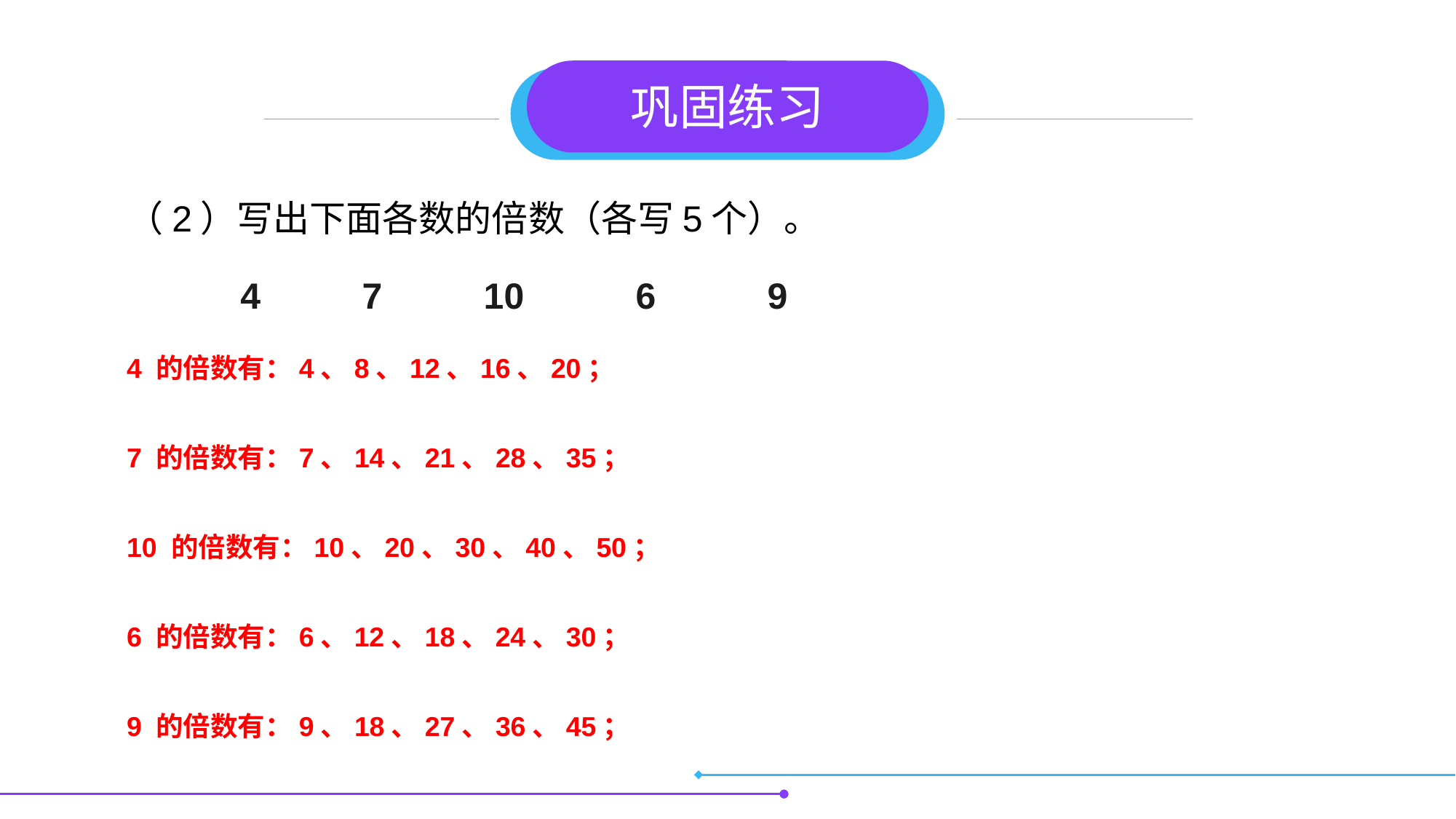

巩固练习
（2）写出下面各数的倍数（各写5个）。
 4          7          10           6           9
4 的倍数有：4、8、12、16、20；
7 的倍数有：7、14、21、28、35；
10 的倍数有：10、20、30、40、50；
6 的倍数有：6、12、18、24、30；
9 的倍数有：9、18、27、36、45；